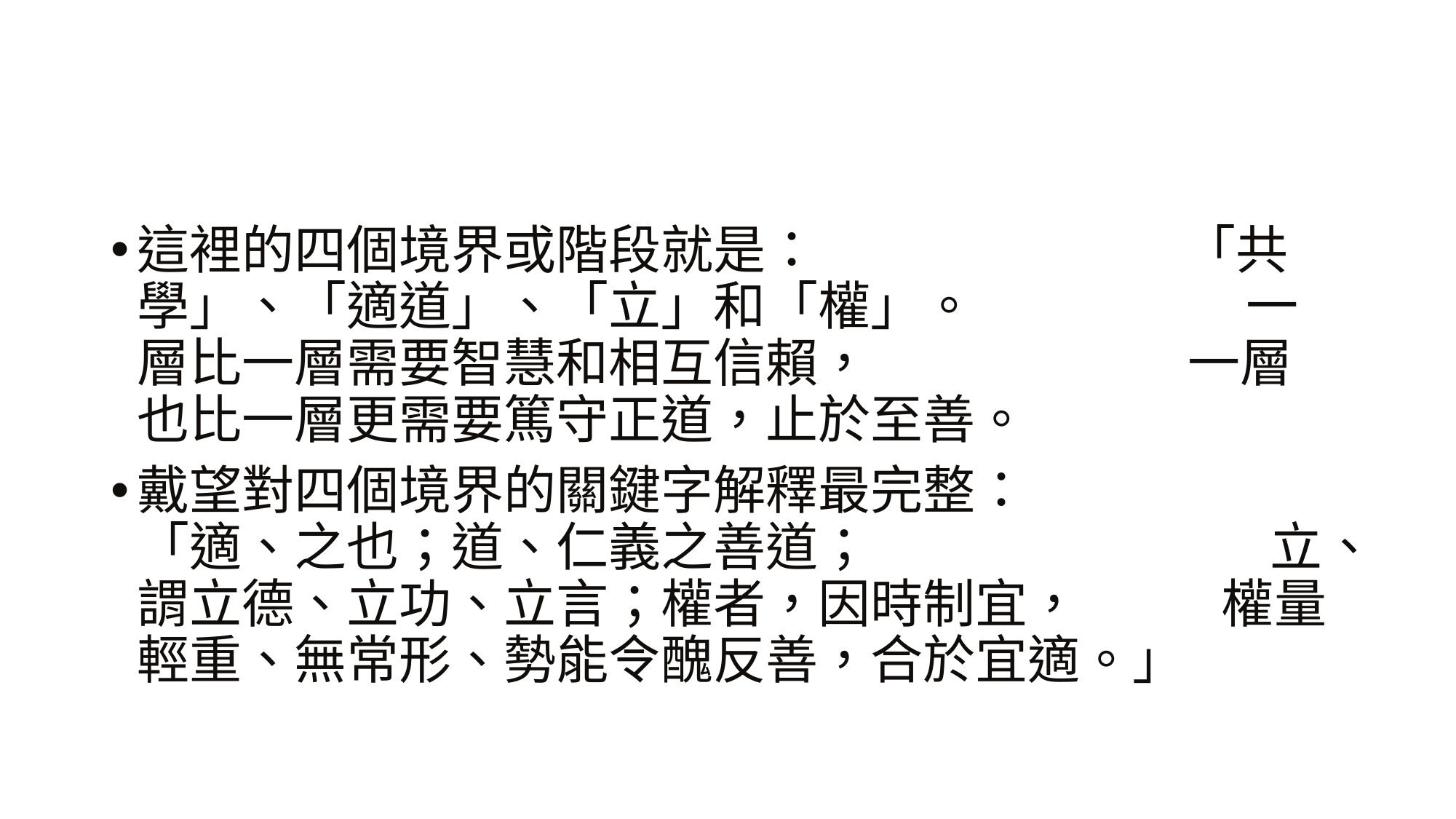

#
這裡的四個境界或階段就是：                               「共學」、「適道」、「立」和「權」。                       一層比一層需要智慧和相互信賴，                           一層也比一層更需要篤守正道，止於至善。
戴望對四個境界的關鍵字解釋最完整：                         「適、之也；道、仁義之善道；                                  立、謂立德、立功、立言；權者，因時制宜，            權量輕重、無常形、勢能令醜反善，合於宜適。」